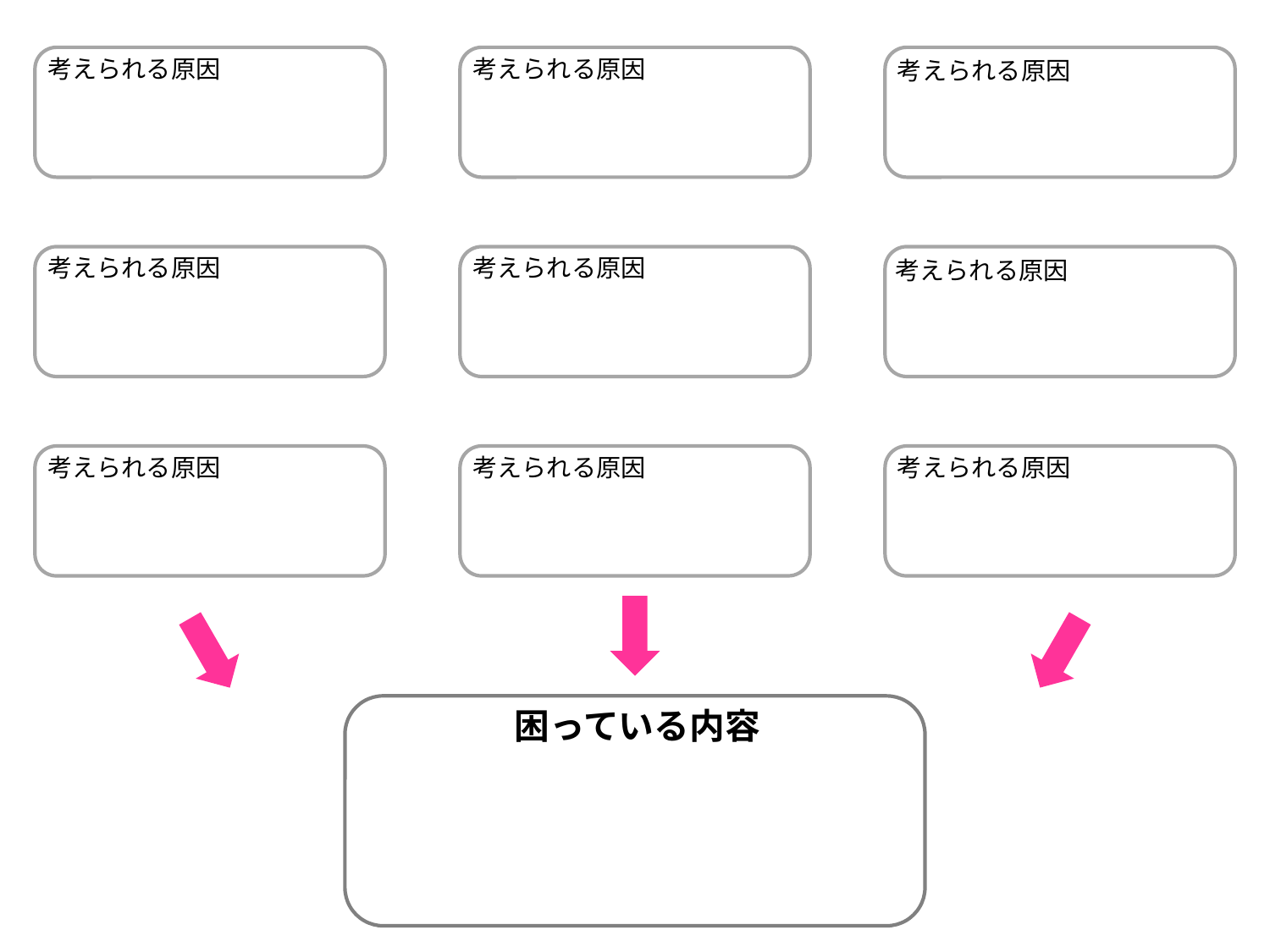

考えられる原因

考えられる原因
考えられる原因
考えられる原因

考えられる原因
考えられる原因
考えられる原因
考えられる原因

考えられる原因

困っている内容